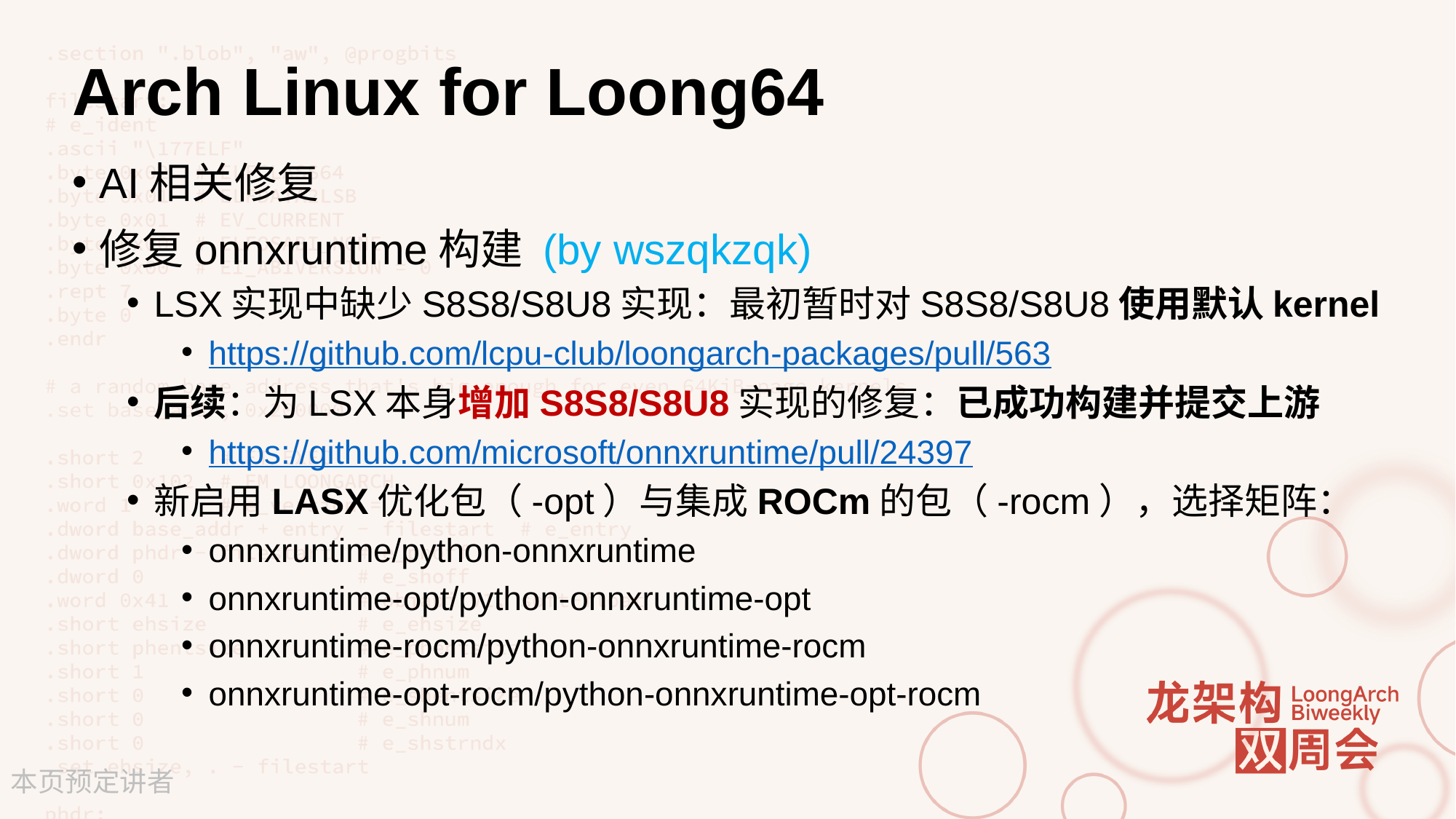

# Arch Linux for Loong64
AI相关修复
修复onnxruntime构建 (by wszqkzqk)
LSX实现中缺少S8S8/S8U8实现：最初暂时对S8S8/S8U8使用默认kernel
https://github.com/lcpu-club/loongarch-packages/pull/563
后续：为LSX本身增加S8S8/S8U8实现的修复：已成功构建并提交上游
https://github.com/microsoft/onnxruntime/pull/24397
新启用LASX优化包（-opt）与集成ROCm的包（-rocm），选择矩阵：
onnxruntime/python-onnxruntime
onnxruntime-opt/python-onnxruntime-opt
onnxruntime-rocm/python-onnxruntime-rocm
onnxruntime-opt-rocm/python-onnxruntime-opt-rocm